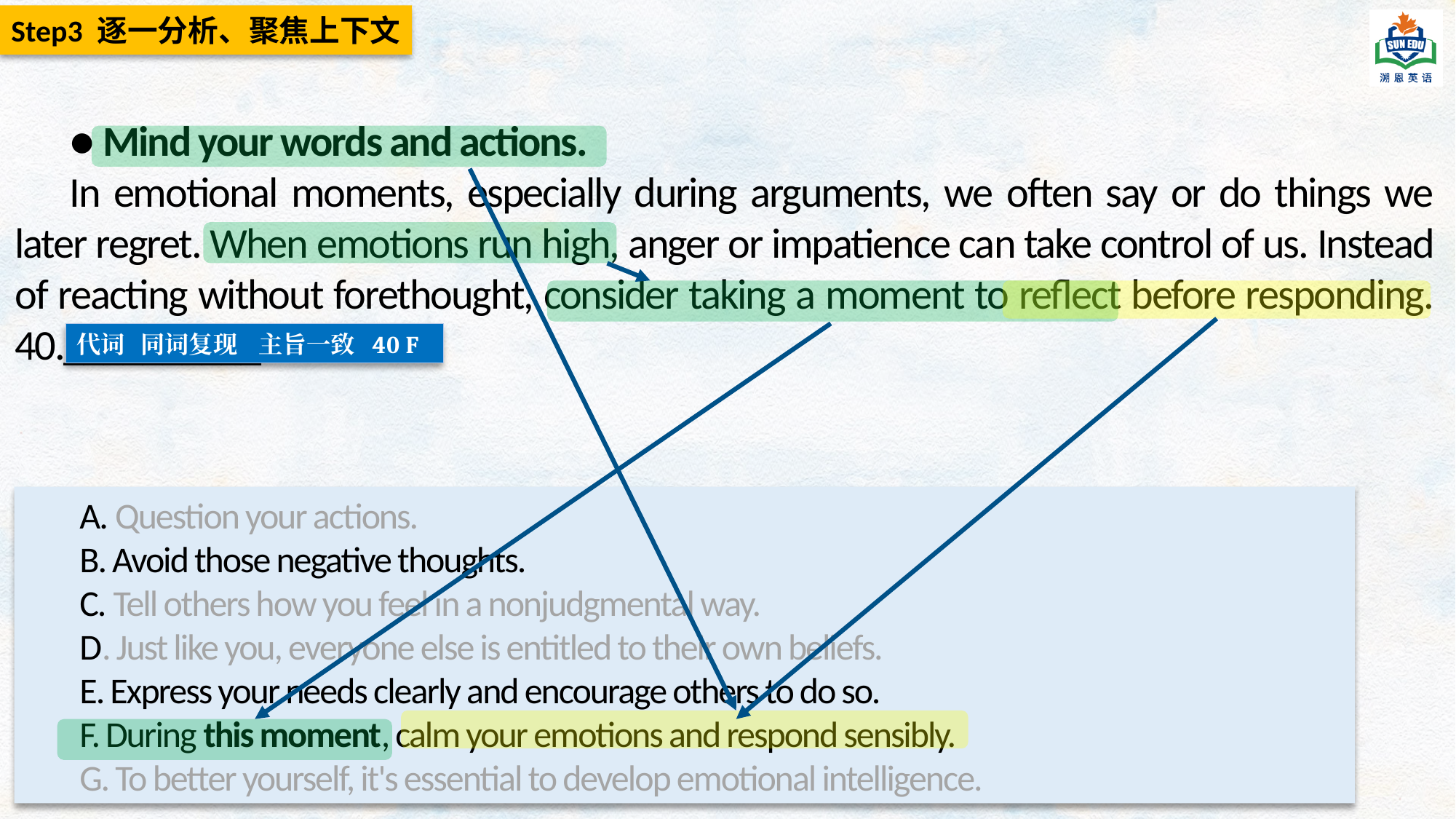

Step3 逐一分析、聚焦上下文
● Mind your words and actions.
In emotional moments, especially during arguments, we often say or do things we later regret. When emotions run high, anger or impatience can take control of us. Instead of reacting without forethought, consider taking a moment to reflect before responding. 40.__________

代词   同词复现    主旨一致  40 F
A. Question your actions.
B. Avoid those negative thoughts.
C. Tell others how you feel in a nonjudgmental way.
D. Just like you, everyone else is entitled to their own beliefs.
E. Express your needs clearly and encourage others to do so.
F. During this moment, calm your emotions and respond sensibly.
G. To better yourself, it's essential to develop emotional intelligence.